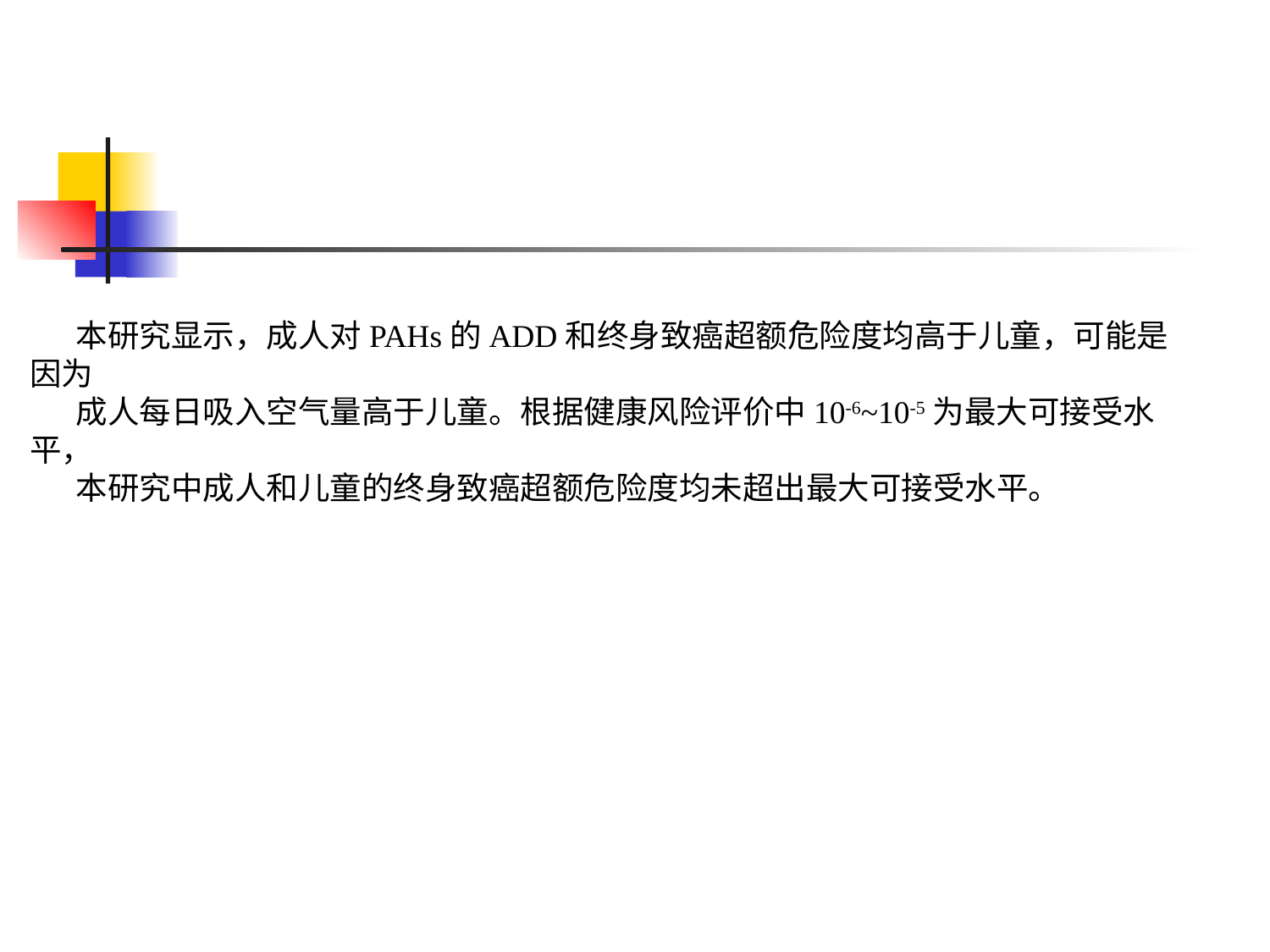

本研究显示，成人对PAHs的ADD和终身致癌超额危险度均高于儿童，可能是因为
成人每日吸入空气量高于儿童。根据健康风险评价中10-6~10-5为最大可接受水平，
本研究中成人和儿童的终身致癌超额危险度均未超出最大可接受水平。